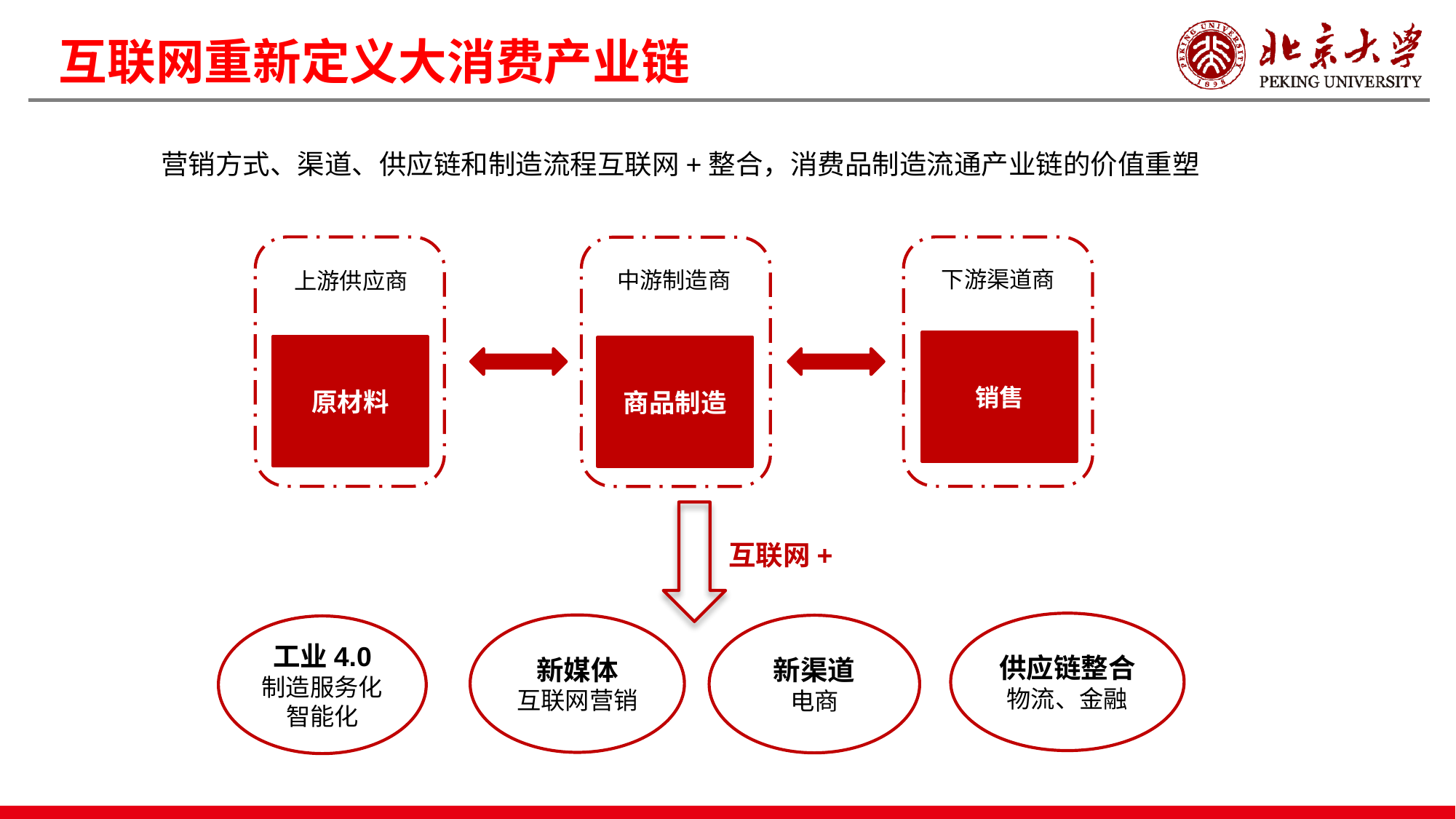

互联网重新定义大消费产业链
营销方式、渠道、供应链和制造流程互联网+整合，消费品制造流通产业链的价值重塑

下游渠道商
中游制造商
上游供应商
销售
原材料
商品制造

互联网+
供应链整合
物流、金融
新媒体
互联网营销
新渠道
电商
工业4.0
制造服务化智能化